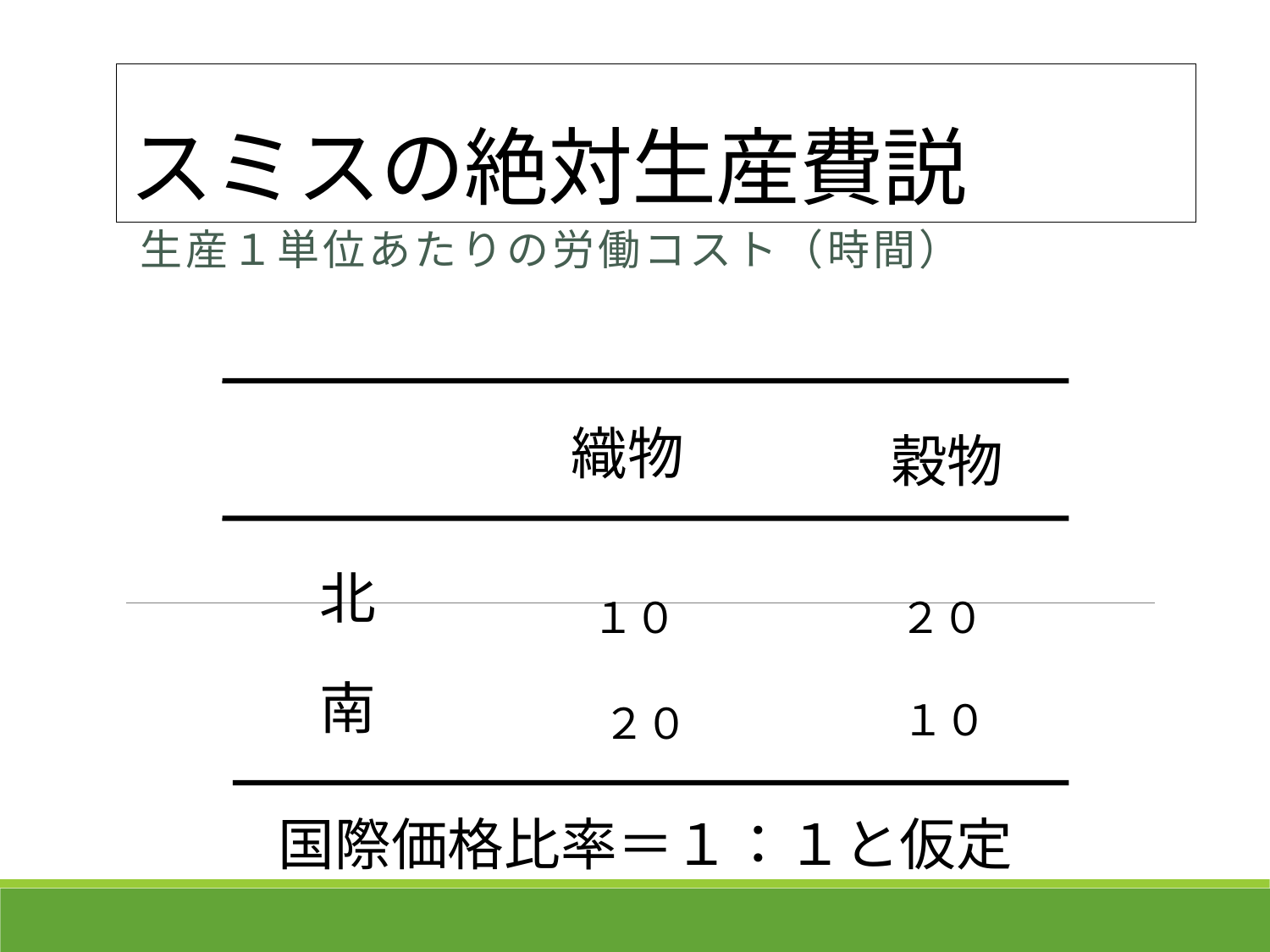

# スミスの絶対生産費説
生産１単位あたりの労働コスト（時間）

織物
穀物

北
１０
２０
南
１０
２０

国際価格比率＝１：１と仮定